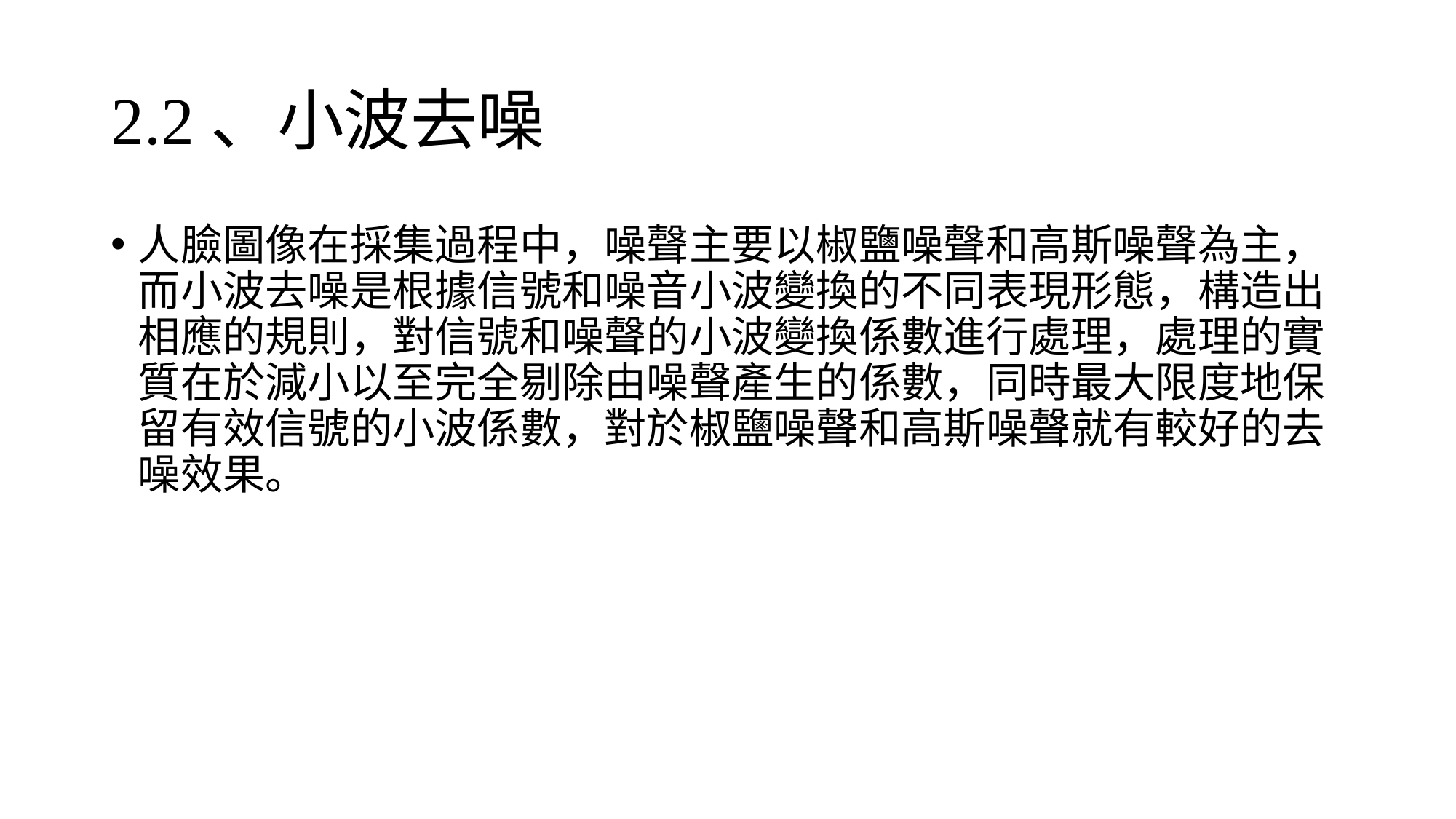

# 2.2、小波去噪
人臉圖像在採集過程中，噪聲主要以椒鹽噪聲和高斯噪聲為主，而小波去噪是根據信號和噪音小波變換的不同表現形態，構造出相應的規則，對信號和噪聲的小波變換係數進行處理，處理的實質在於減小以至完全剔除由噪聲產生的係數，同時最大限度地保留有效信號的小波係數，對於椒鹽噪聲和高斯噪聲就有較好的去噪效果。